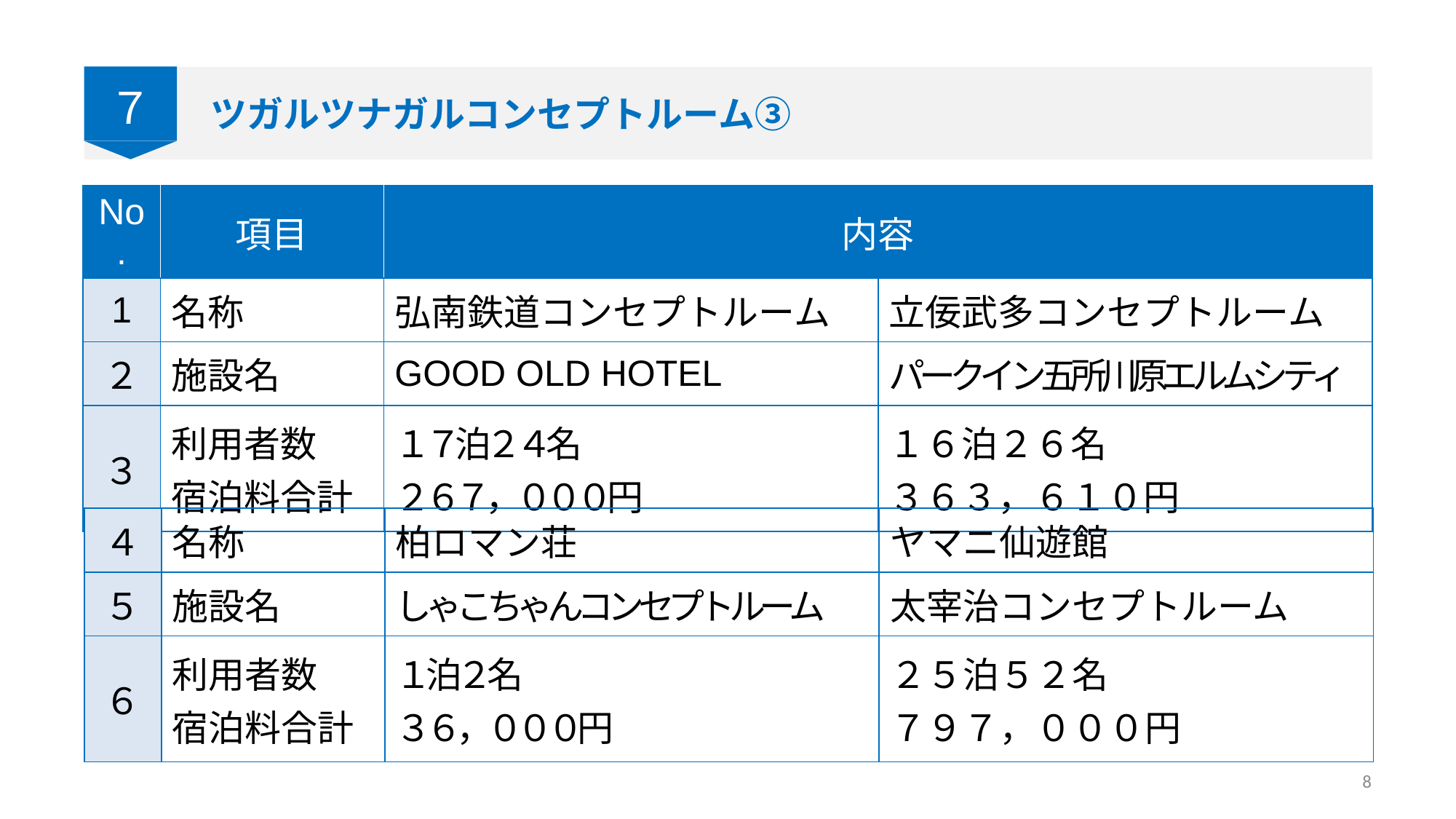

７
ツガルツナガルコンセプトルーム③

| No. | 項目 | 内容 |  |
| --- | --- | --- | --- |
| 1 | 名称 | 弘南鉄道コンセプトルーム | 立佞武多コンセプトルーム |
| ２ | 施設名 | GOOD OLD HOTEL | パークイン五所川原エルムシティ |
| ３ | 利用者数 宿泊料合計 | １７泊２４名 ２６７，０００円 | １６泊２６名 ３６３，６１０円 |
| ４ | 名称 | 柏ロマン荘 | ヤマニ仙遊館 |
| --- | --- | --- | --- |
| ５ | 施設名 | しゃこちゃんコンセプトルーム | 太宰治コンセプトルーム |
| ６ | 利用者数 宿泊料合計 | １泊２名 ３６，０００円 | ２５泊５２名 ７９７，０００円 |
8